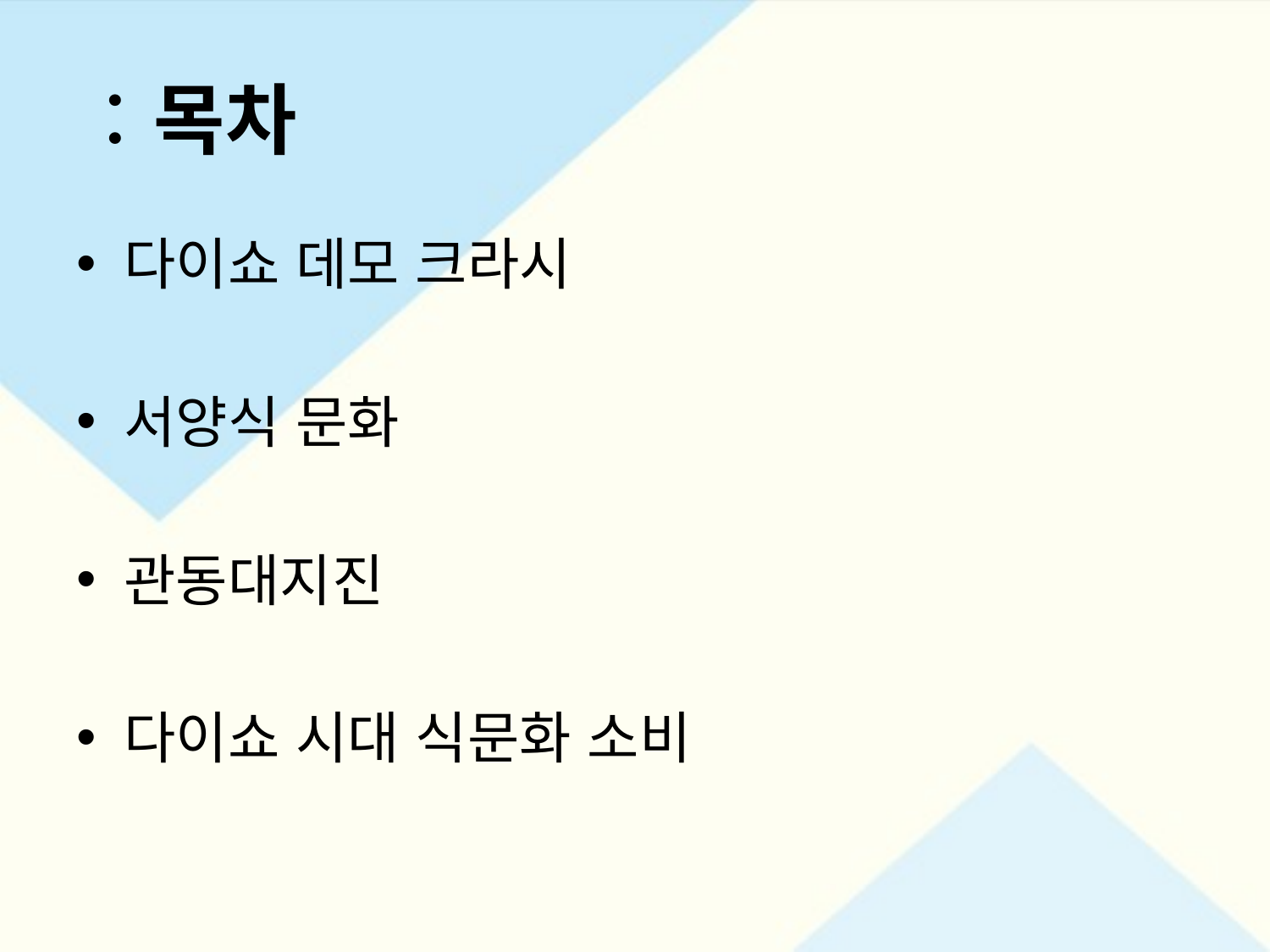

# ：목차
다이쇼 데모 크라시

서양식 문화

관동대지진

다이쇼 시대 식문화 소비